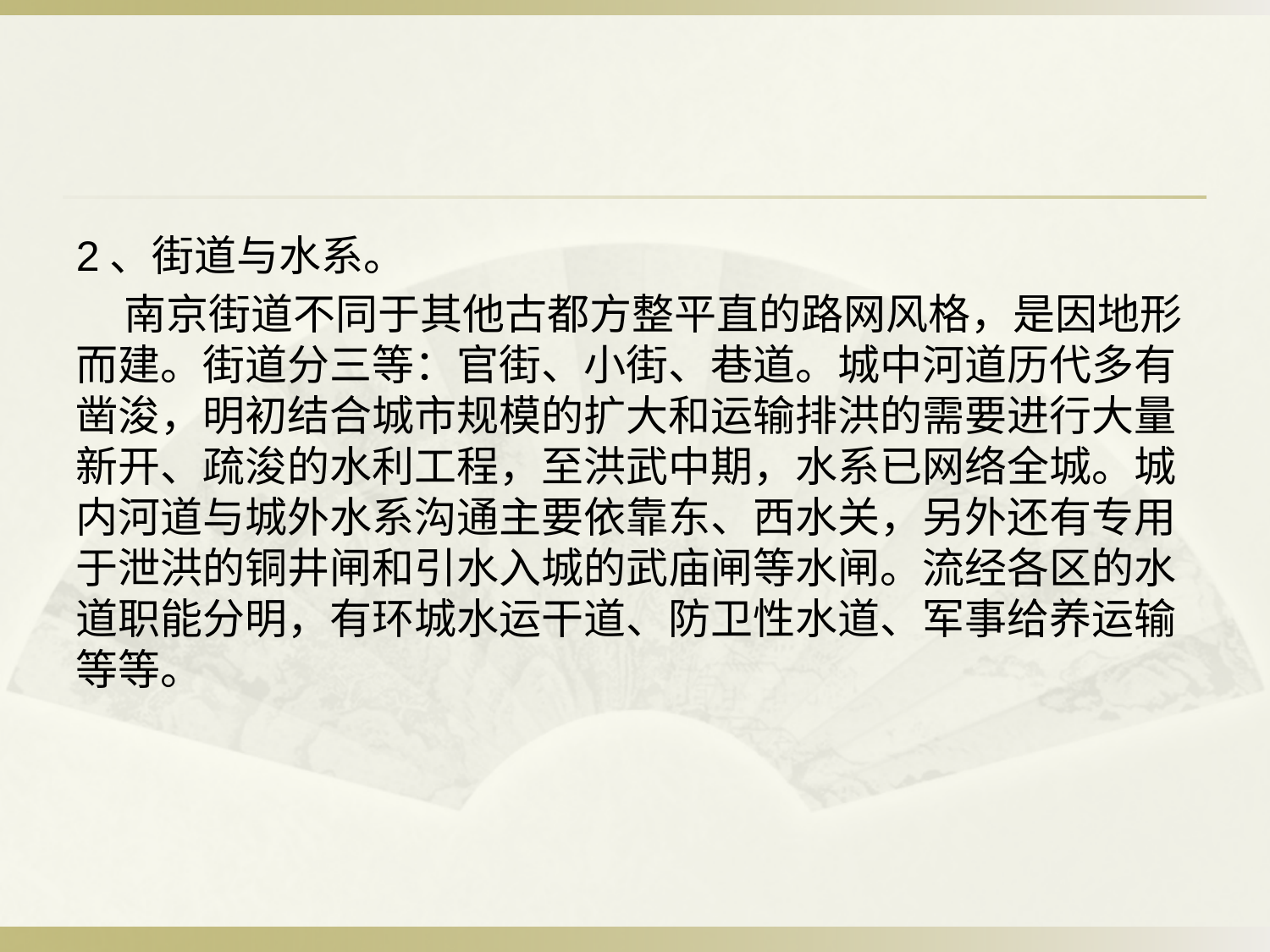

2、街道与水系。
    南京街道不同于其他古都方整平直的路网风格，是因地形而建。街道分三等：官街、小街、巷道。城中河道历代多有凿浚，明初结合城市规模的扩大和运输排洪的需要进行大量新开、疏浚的水利工程，至洪武中期，水系已网络全城。城内河道与城外水系沟通主要依靠东、西水关，另外还有专用于泄洪的铜井闸和引水入城的武庙闸等水闸。流经各区的水道职能分明，有环城水运干道、防卫性水道、军事给养运输等等。